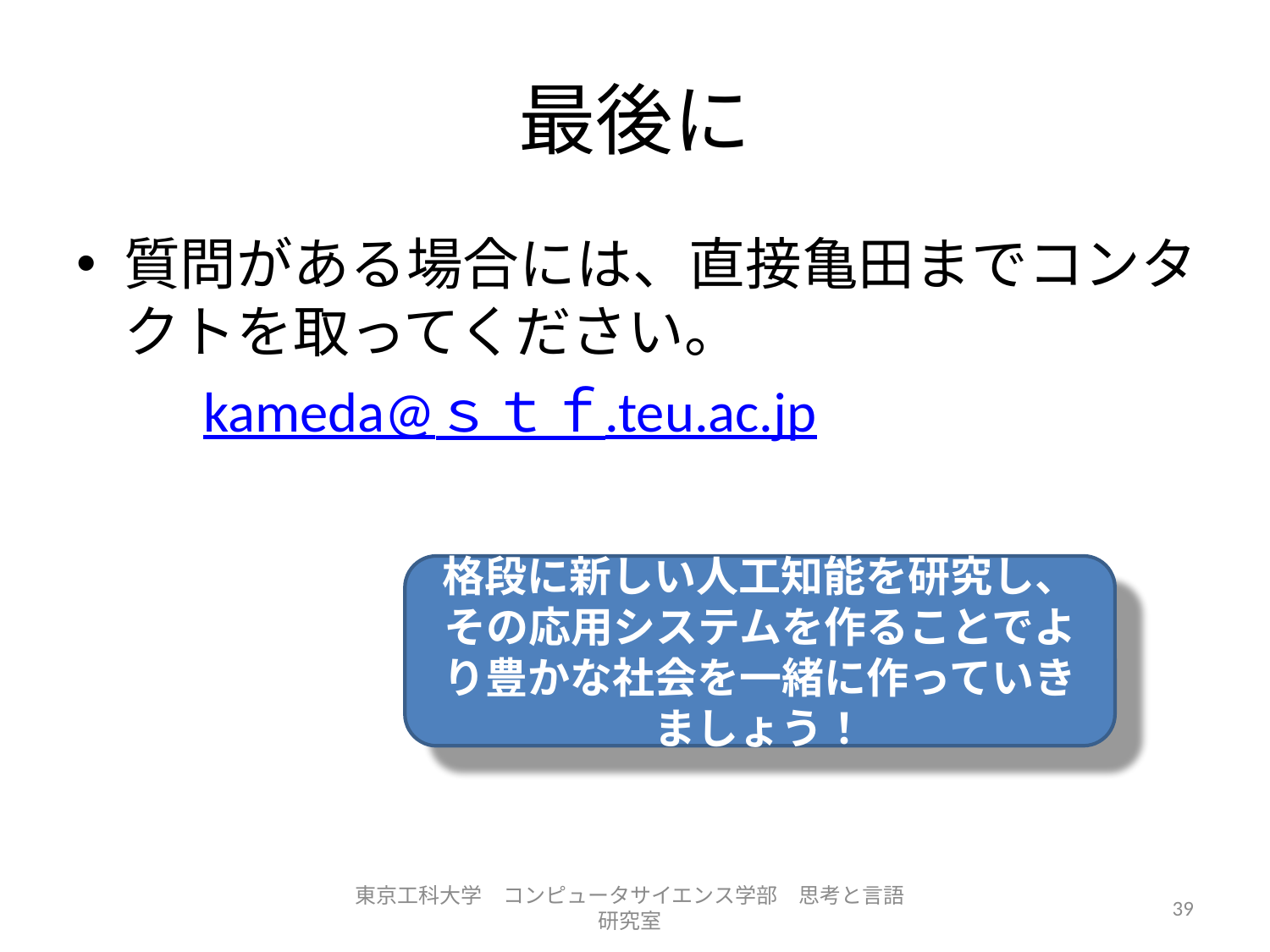

# 最後に
質問がある場合には、直接亀田までコンタクトを取ってください。
	kameda@ｓｔｆ.teu.ac.jp

格段に新しい人工知能を研究し、その応用システムを作ることでより豊かな社会を一緒に作っていきましょう！
東京工科大学　コンピュータサイエンス学部　思考と言語研究室
39